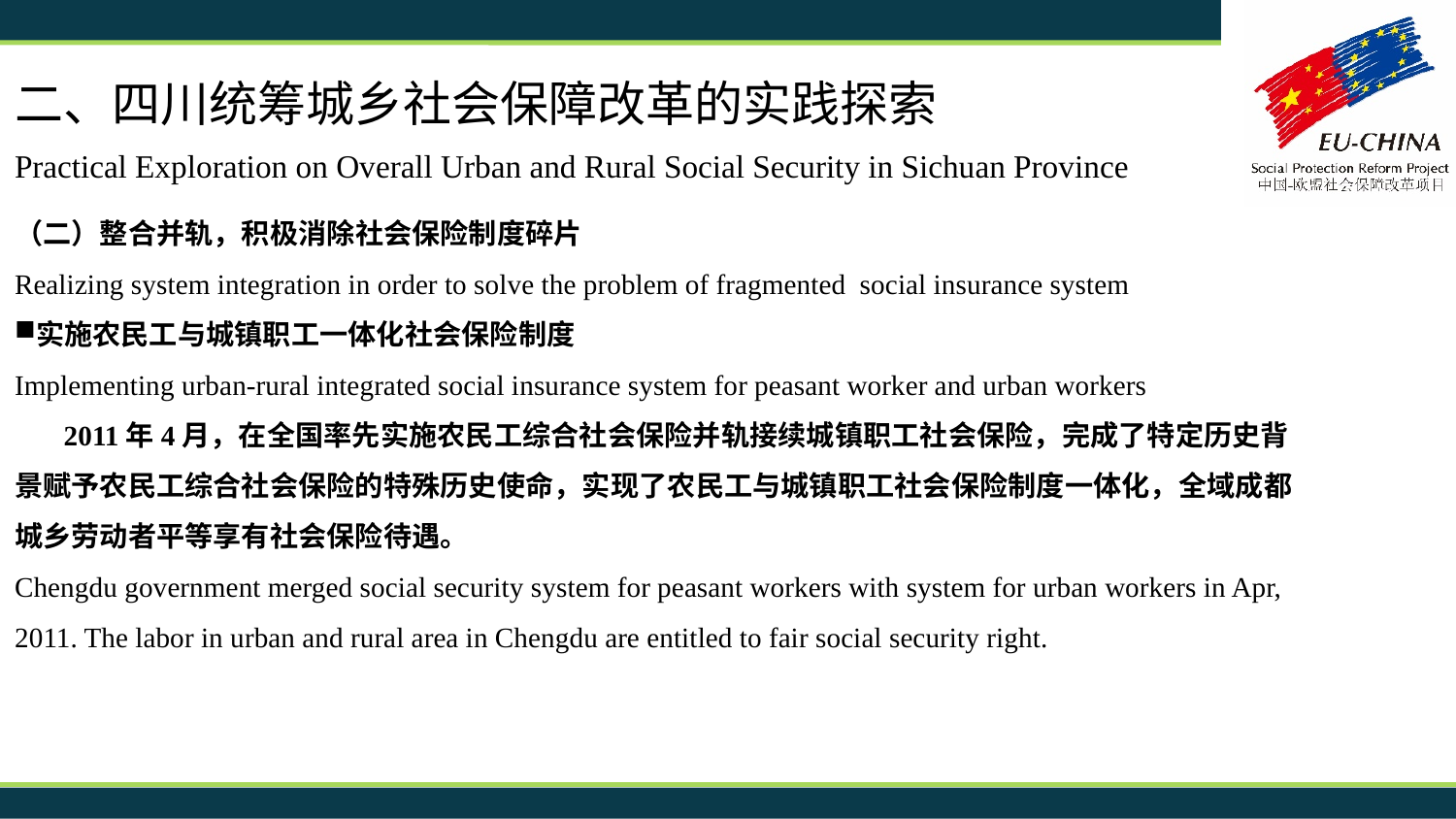

二、四川统筹城乡社会保障改革的实践探索
Practical Exploration on Overall Urban and Rural Social Security in Sichuan Province
（二）整合并轨，积极消除社会保险制度碎片
Realizing system integration in order to solve the problem of fragmented  social insurance system
实施农民工与城镇职工一体化社会保险制度
Implementing urban-rural integrated social insurance system for peasant worker and urban workers
       2011年4月，在全国率先实施农民工综合社会保险并轨接续城镇职工社会保险，完成了特定历史背景赋予农民工综合社会保险的特殊历史使命，实现了农民工与城镇职工社会保险制度一体化，全域成都城乡劳动者平等享有社会保险待遇。
Chengdu government merged social security system for peasant workers with system for urban workers in Apr, 2011. The labor in urban and rural area in Chengdu are entitled to fair social security right.